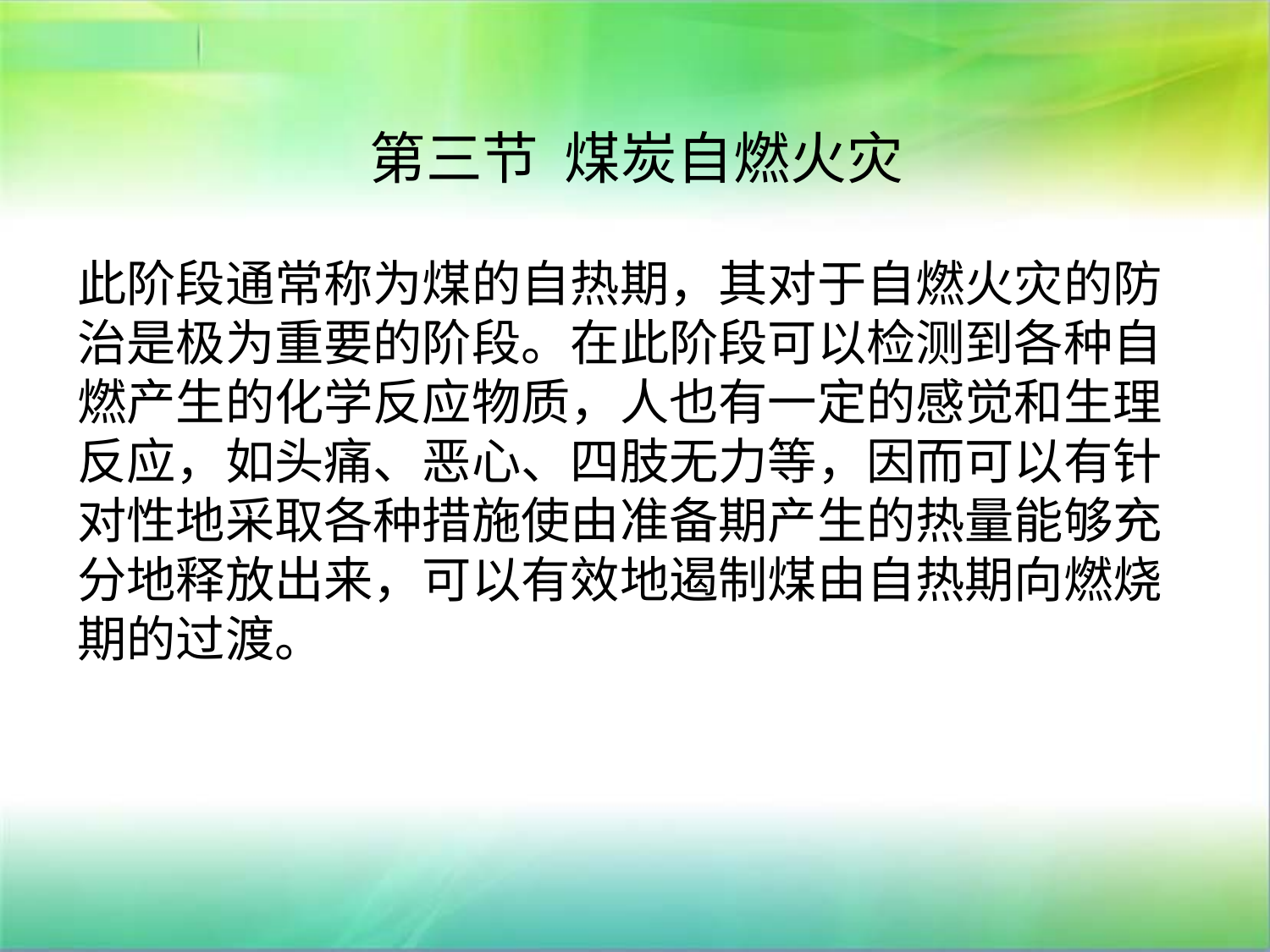

# 第三节  煤炭自燃火灾
此阶段通常称为煤的自热期，其对于自燃火灾的防治是极为重要的阶段。在此阶段可以检测到各种自燃产生的化学反应物质，人也有一定的感觉和生理反应，如头痛、恶心、四肢无力等，因而可以有针对性地采取各种措施使由准备期产生的热量能够充分地释放出来，可以有效地遏制煤由自热期向燃烧期的过渡。